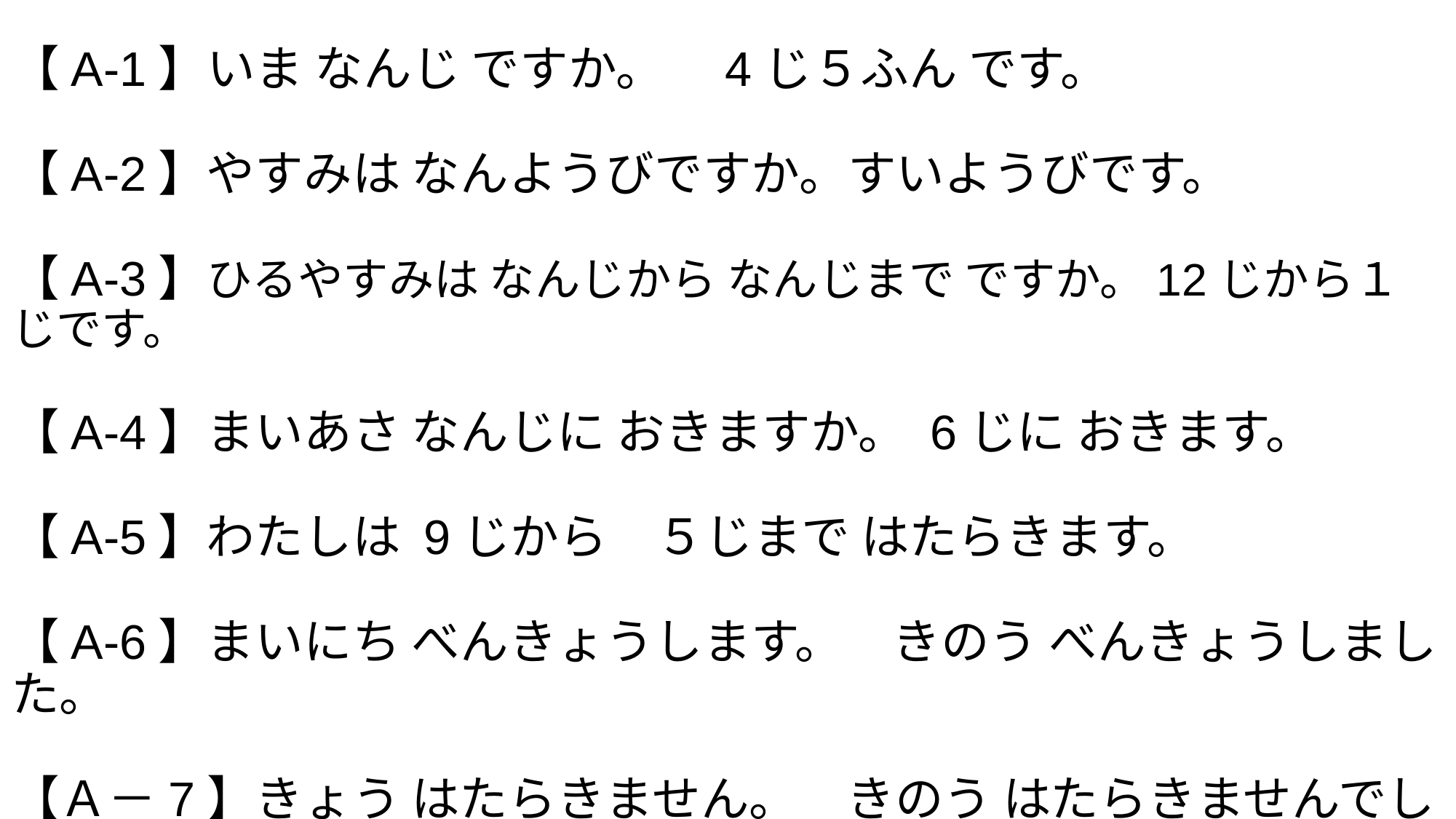

# Lesson4 What you learn at this session. 【A-1】いま なんじ ですか。　4じ５ふん です。 【A-2】やすみは なんようびですか。すいようびです。 【A-3】ひるやすみは なんじから なんじまで ですか。12じから１じです。 【A-4】まいあさ なんじに おきますか。 6じに おきます。 【A-5】わたしは 9じから　５じまで はたらきます。 【A-6】まいにち べんきょうします。　きのう べんきょうしました。 【Ａ－7】きょう はたらきません。　きのう はたらきませんでした。